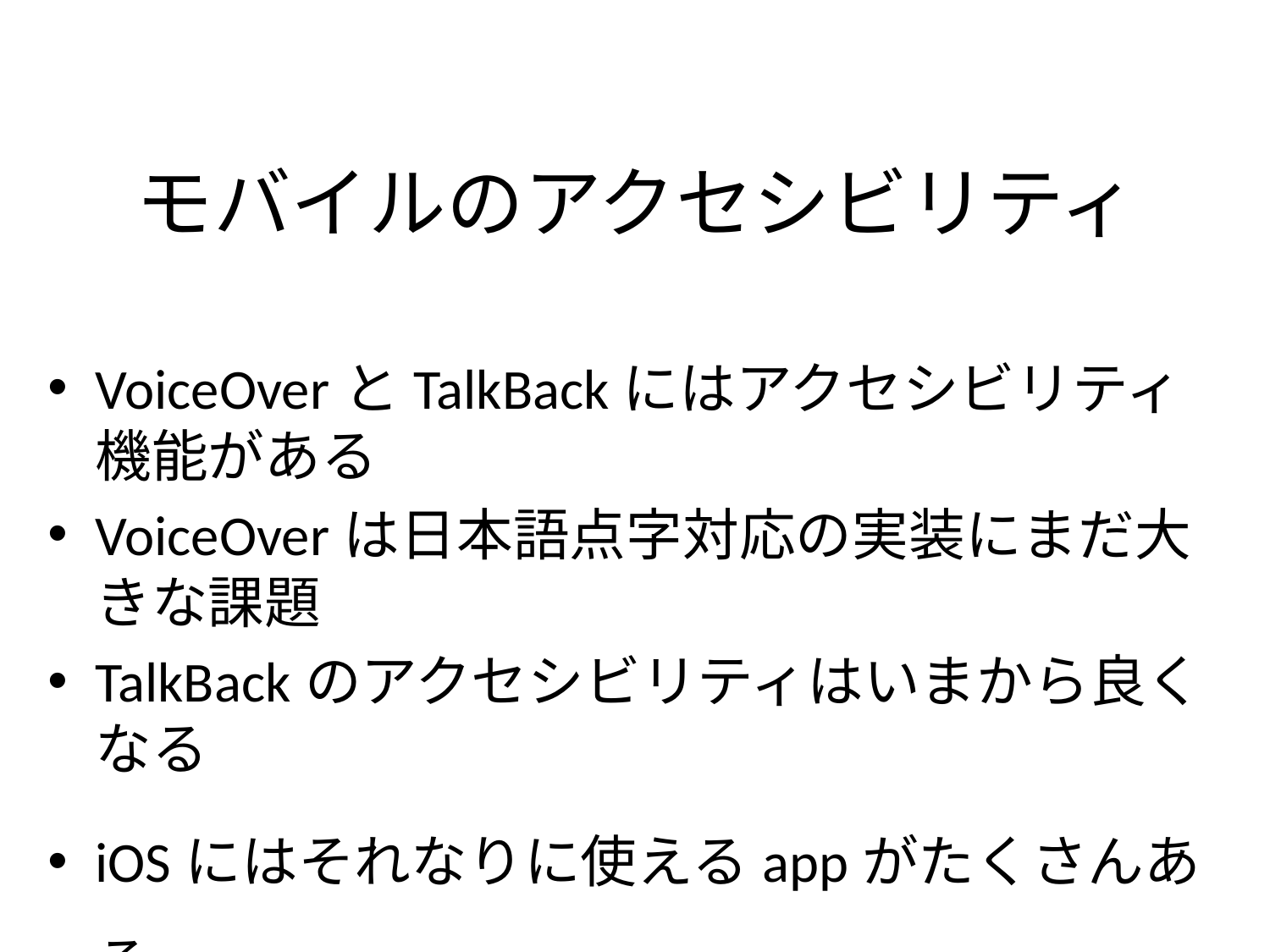

# モバイルのアクセシビリティ
VoiceOverとTalkBackにはアクセシビリティ機能がある
VoiceOverは日本語点字対応の実装にまだ大きな課題
TalkBackのアクセシビリティはいまから良くなる
iOSにはそれなりに使えるappがたくさんある